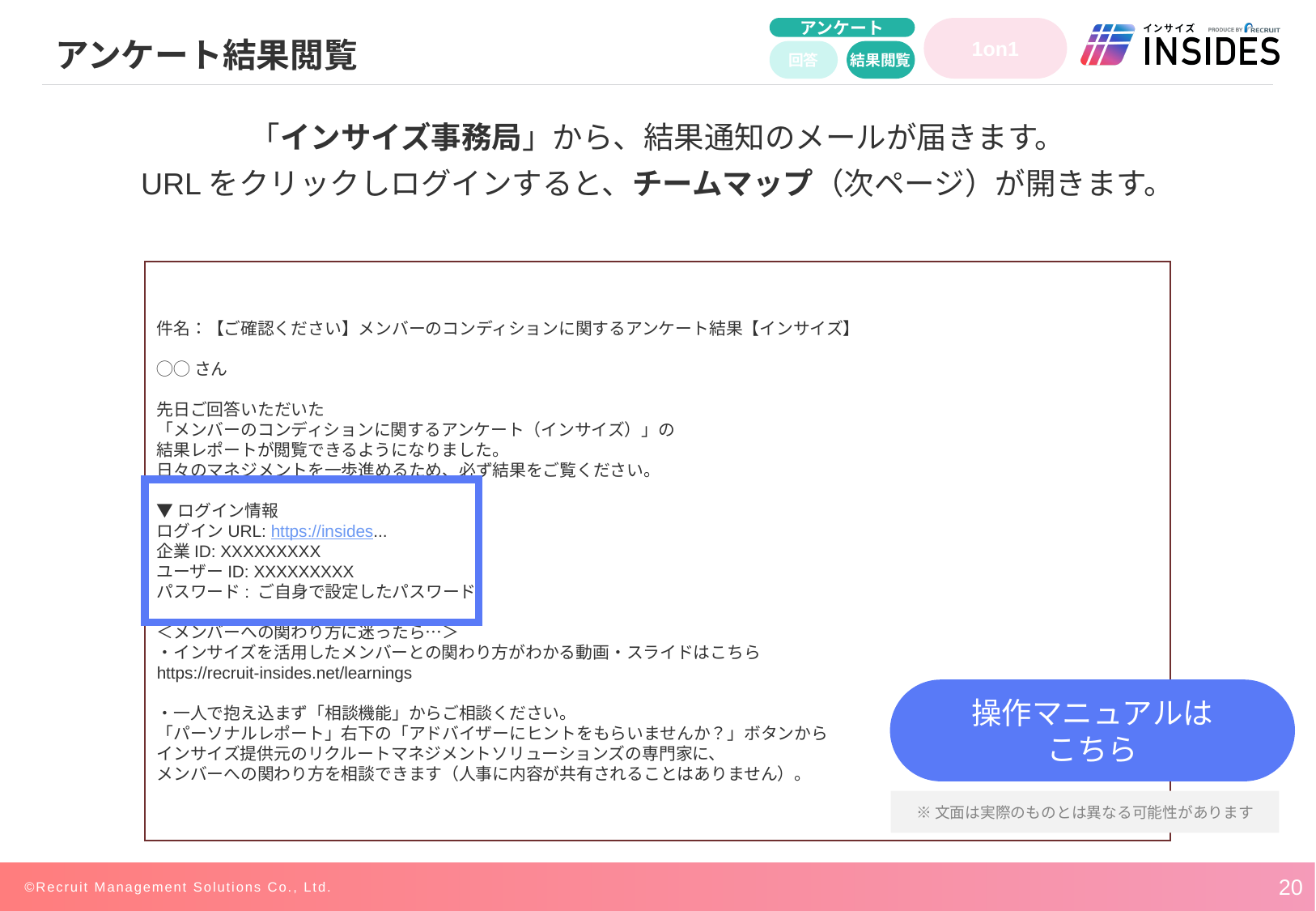

アンケート
1on1
# アンケート結果閲覧
回答
結果閲覧
「インサイズ事務局」から、結果通知のメールが届きます。
URLをクリックしログインすると、チームマップ（次ページ）が開きます。
件名：【ご確認ください】メンバーのコンディションに関するアンケート結果【インサイズ】

◯◯さん

先日ご回答いただいた
「メンバーのコンディションに関するアンケート（インサイズ）」の
結果レポートが閲覧できるようになりました。
日々のマネジメントを一歩進めるため、必ず結果をご覧ください。

▼ログイン情報
ログインURL: https://insides...
企業ID: XXXXXXXXX
ユーザーID: XXXXXXXXX
パスワード: ご自身で設定したパスワード

＜メンバーへの関わり方に迷ったら…＞
・インサイズを活用したメンバーとの関わり方がわかる動画・スライドはこちら
https://recruit-insides.net/learnings

・一人で抱え込まず「相談機能」からご相談ください。
「パーソナルレポート」右下の「アドバイザーにヒントをもらいませんか？」ボタンから
インサイズ提供元のリクルートマネジメントソリューションズの専門家に、
メンバーへの関わり方を相談できます（人事に内容が共有されることはありません）。

操作マニュアルは
こちら
※文面は実際のものとは異なる可能性があります